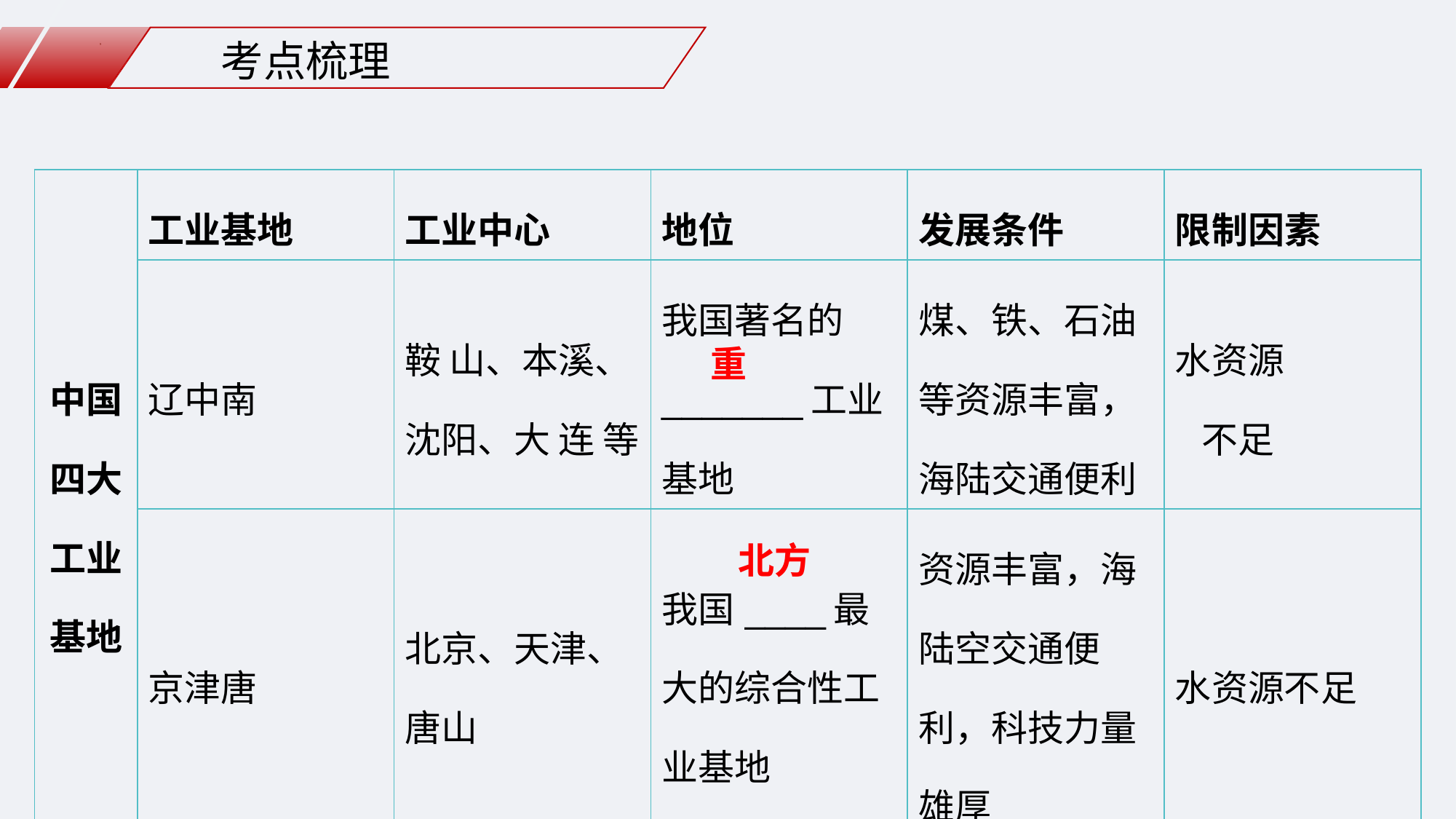

考点梳理

| 中国四大工业基地 | 工业基地 | 工业中心 | 地位 | 发展条件 | 限制因素 |
| --- | --- | --- | --- | --- | --- |
|  | 辽中南 | 鞍 山、本溪、沈阳、大 连 等 | 我国著名的\_\_\_\_\_\_\_工业基地 | 煤、铁、石油等资源丰富，海陆交通便利 | 水资源 不足 |
|  | 京津唐 | 北京、天津、唐山 | 我国\_\_\_\_最大的综合性工业基地 | 资源丰富，海陆空交通便利，科技力量雄厚 | 水资源不足 |
重
北方